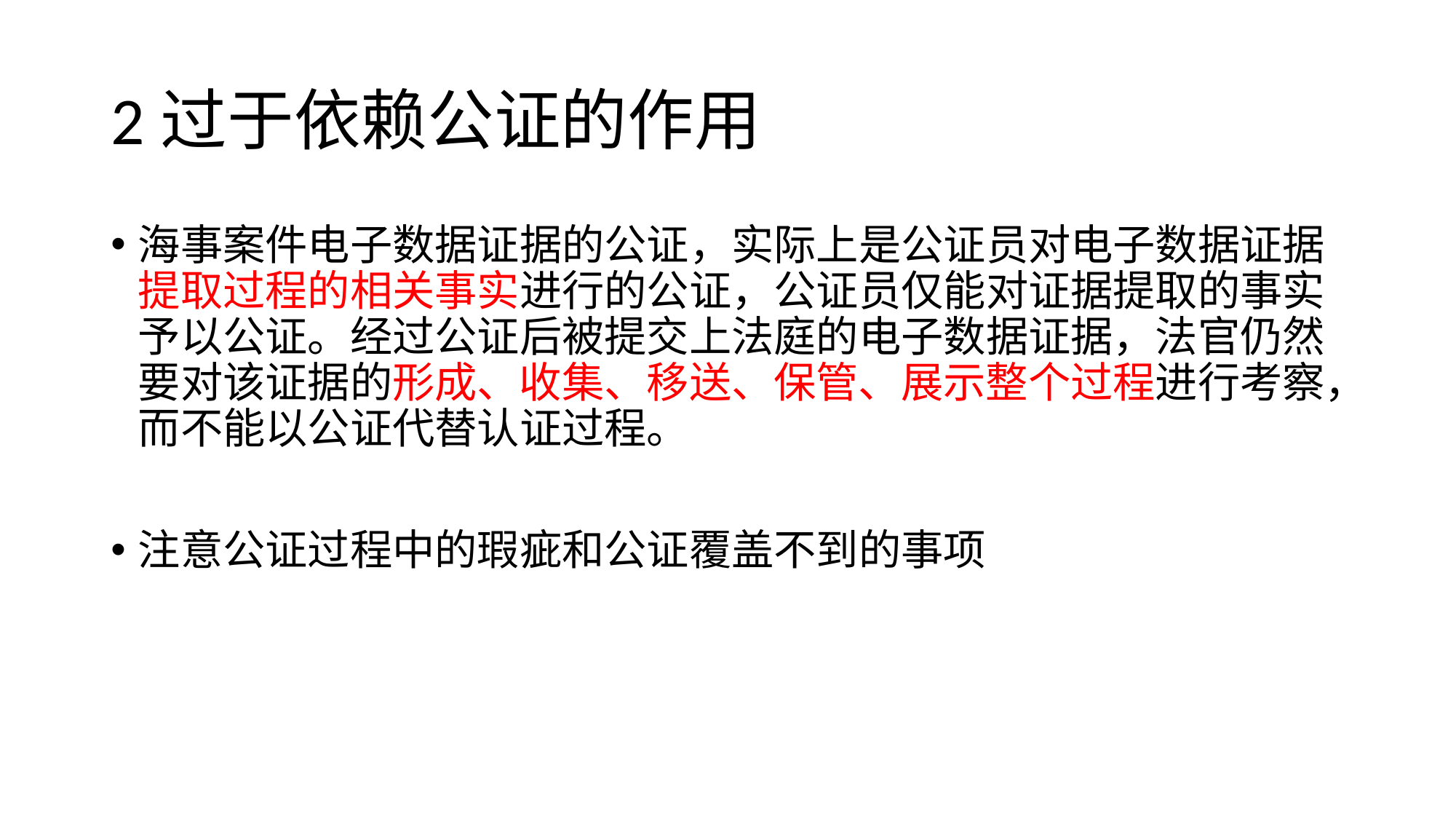

# 2过于依赖公证的作用
海事案件电子数据证据的公证，实际上是公证员对电子数据证据提取过程的相关事实进行的公证，公证员仅能对证据提取的事实予以公证。经过公证后被提交上法庭的电子数据证据，法官仍然要对该证据的形成、收集、移送、保管、展示整个过程进行考察，而不能以公证代替认证过程。

注意公证过程中的瑕疵和公证覆盖不到的事项